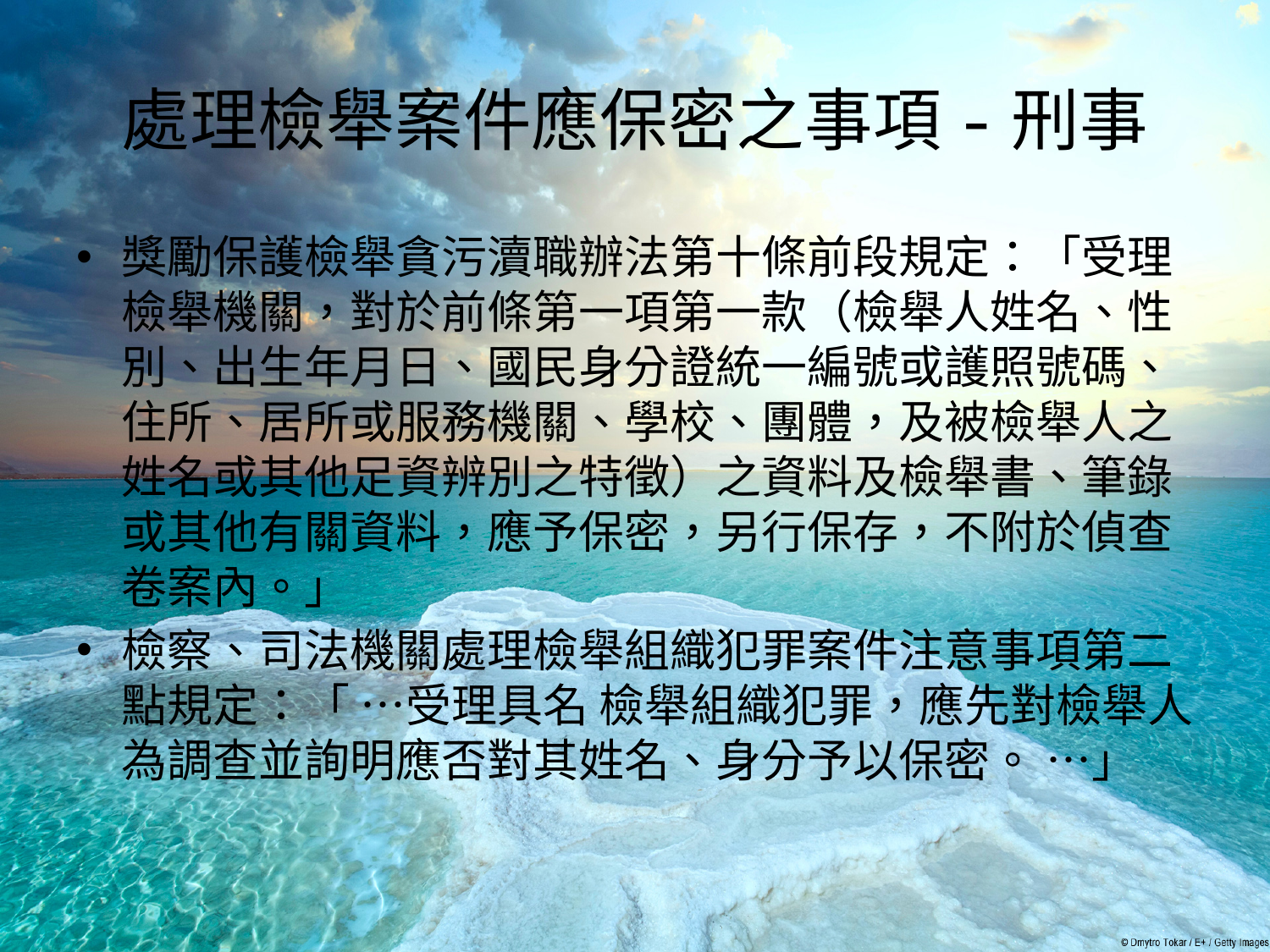

# 處理檢舉案件應保密之事項-刑事
獎勵保護檢舉貪污瀆職辦法第十條前段規定：「受理檢舉機關，對於前條第一項第一款（檢舉人姓名、性別、出生年月日、國民身分證統一編號或護照號碼、住所、居所或服務機關、學校、團體，及被檢舉人之姓名或其他足資辨別之特徵）之資料及檢舉書、筆錄或其他有關資料，應予保密，另行保存，不附於偵查卷案內。」
檢察、司法機關處理檢舉組織犯罪案件注意事項第二點規定：「 …受理具名 檢舉組織犯罪，應先對檢舉人為調查並詢明應否對其姓名、身分予以保密。 …」